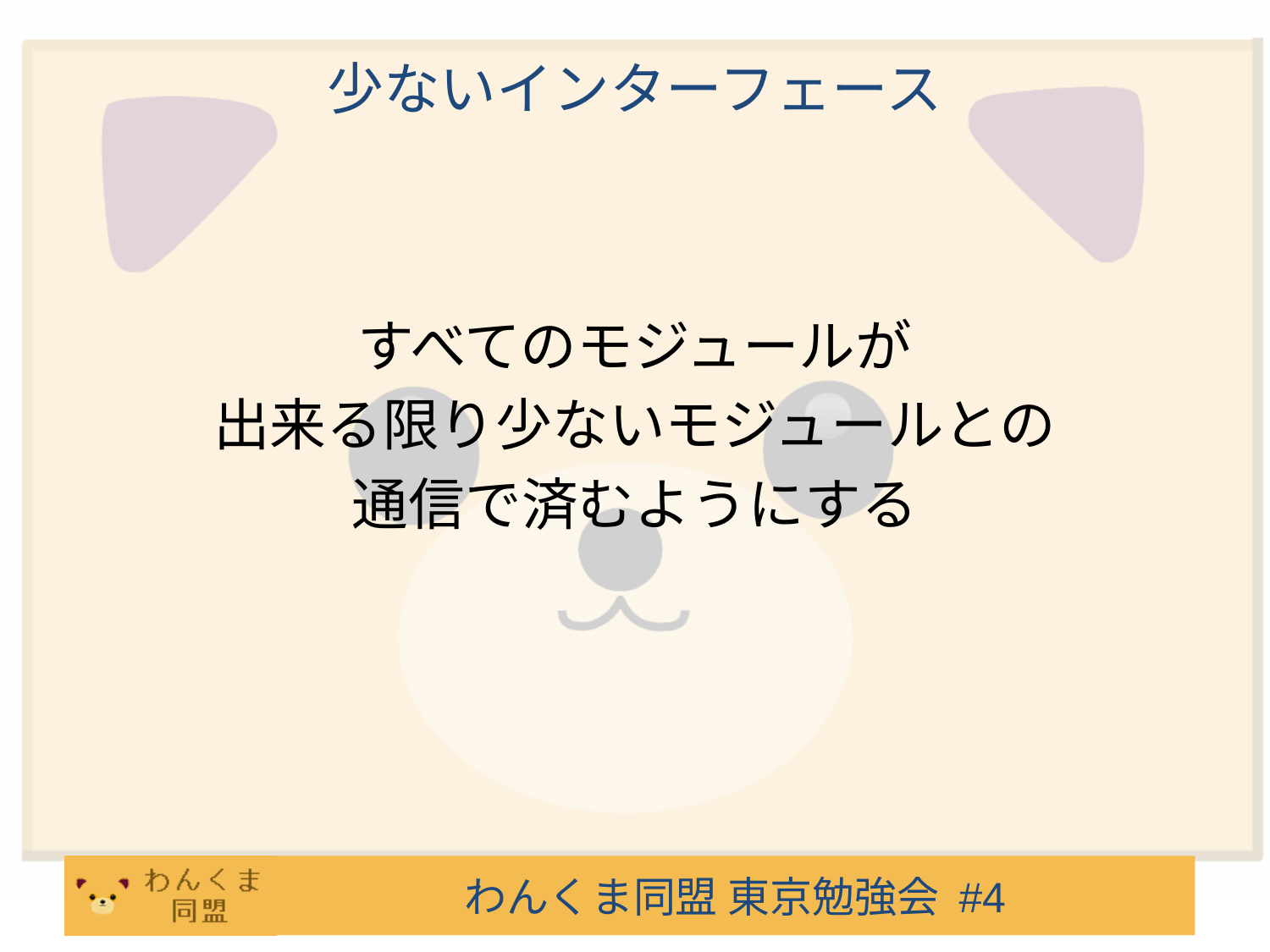

# 少ないインターフェース

すべてのモジュールが
出来る限り少ないモジュールとの
通信で済むようにする